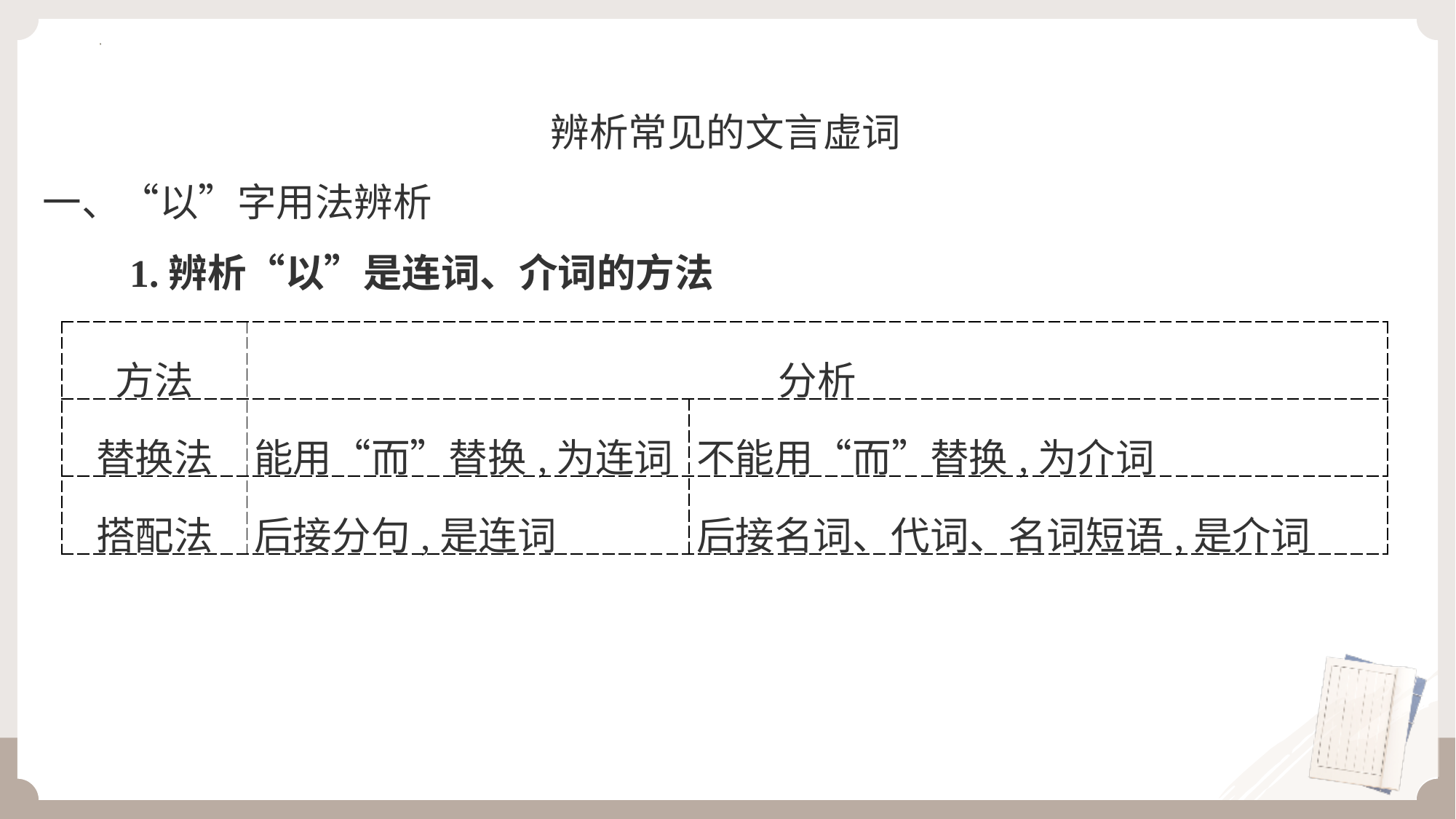

辨析常见的文言虚词
一、“以”字用法辨析
　　1.辨析“以”是连词、介词的方法
| 方法 | 分析 |  |
| --- | --- | --- |
| 替换法 | 能用“而”替换,为连词 | 不能用“而”替换,为介词 |
| 搭配法 | 后接分句,是连词 | 后接名词、代词、名词短语,是介词 |